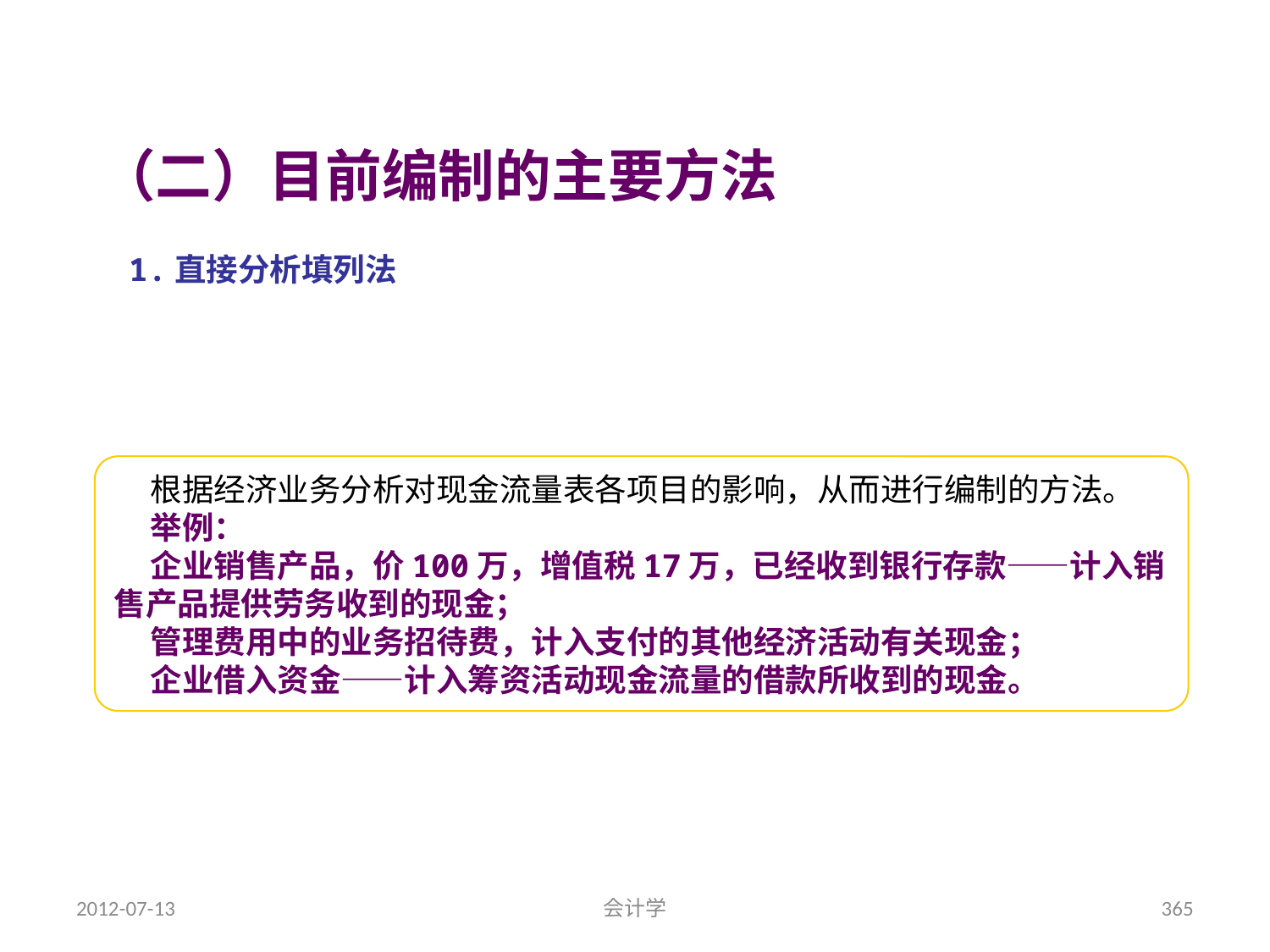

（二）目前编制的主要方法
1.直接分析填列法
    根据经济业务分析对现金流量表各项目的影响，从而进行编制的方法。
    举例：
    企业销售产品，价100万，增值税17万，已经收到银行存款——计入销售产品提供劳务收到的现金；
    管理费用中的业务招待费，计入支付的其他经济活动有关现金；
    企业借入资金——计入筹资活动现金流量的借款所收到的现金。
2012-07-13
会计学
365